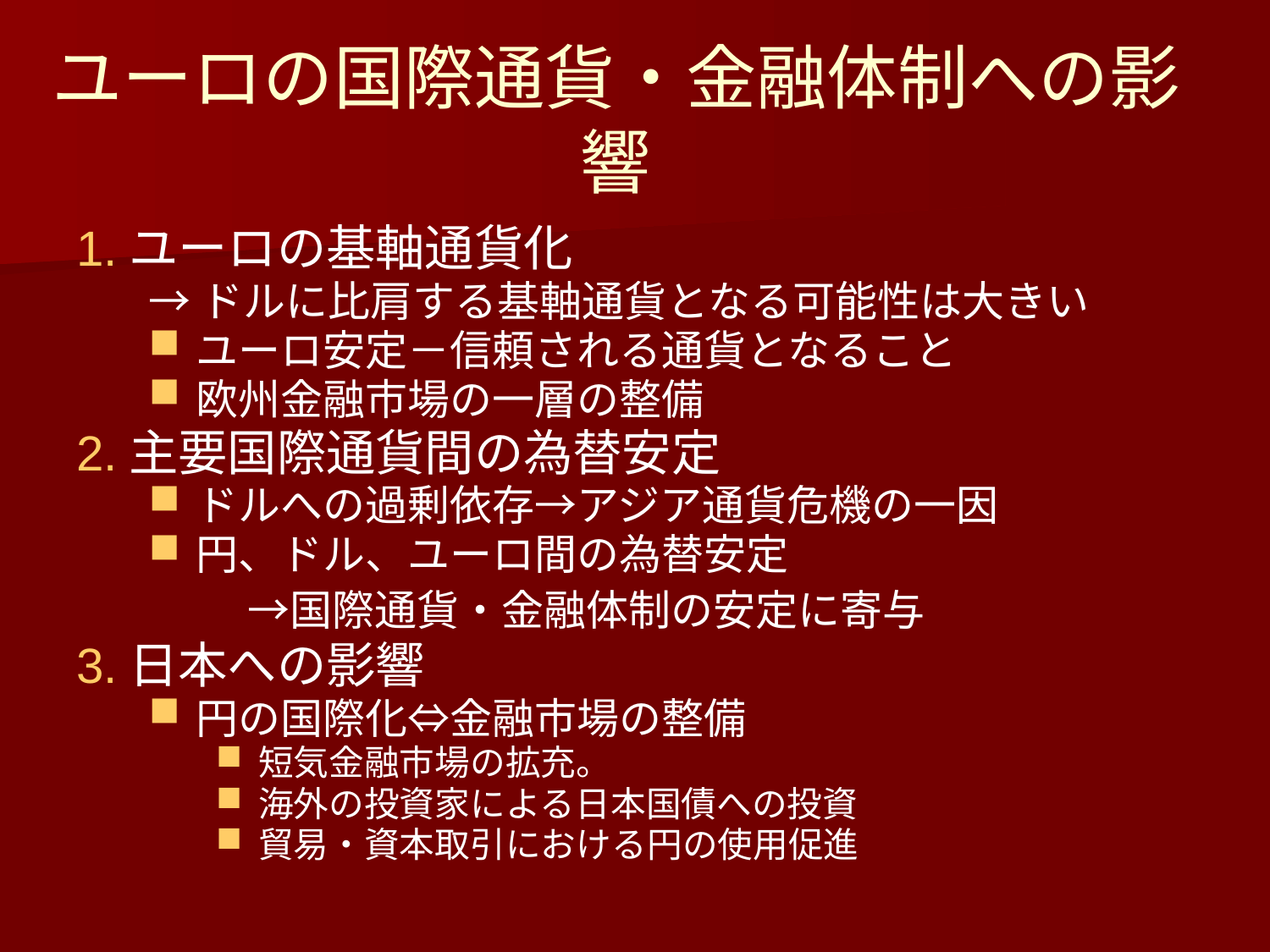

# ユーロの国際通貨・金融体制への影響
ユーロの基軸通貨化
→ドルに比肩する基軸通貨となる可能性は大きい
ユーロ安定－信頼される通貨となること
欧州金融市場の一層の整備
主要国際通貨間の為替安定
ドルへの過剰依存→アジア通貨危機の一因
円、ドル、ユーロ間の為替安定
          　→国際通貨・金融体制の安定に寄与
日本への影響
円の国際化⇔金融市場の整備
短気金融市場の拡充。
海外の投資家による日本国債への投資
貿易・資本取引における円の使用促進